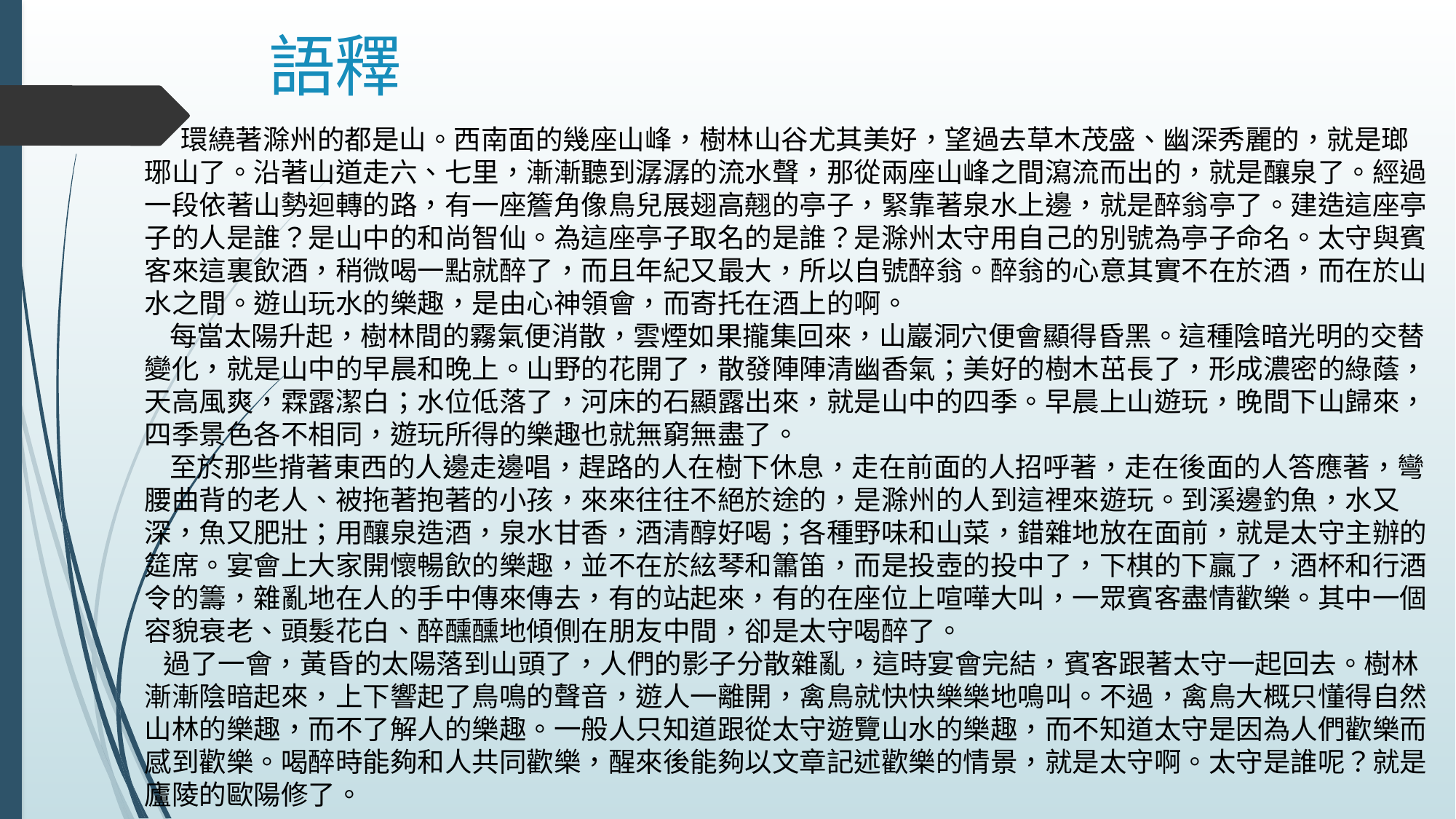

# 語釋
環繞著滁州的都是山。西南面的幾座山峰，樹林山谷尤其美好，望過去草木茂盛、幽深秀麗的，就是瑯琊山了。沿著山道走六、七里，漸漸聽到潺潺的流水聲，那從兩座山峰之間瀉流而出的，就是釀泉了。經過一段依著山勢迴轉的路，有一座簷角像鳥兒展翅高翹的亭子，緊靠著泉水上邊，就是醉翁亭了。建造這座亭子的人是誰？是山中的和尚智仙。為這座亭子取名的是誰？是滁州太守用自己的別號為亭子命名。太守與賓客來這裏飲酒，稍微喝一點就醉了，而且年紀又最大，所以自號醉翁。醉翁的心意其實不在於酒，而在於山水之間。遊山玩水的樂趣，是由心神領會，而寄托在酒上的啊。
   每當太陽升起，樹林間的霧氣便消散，雲煙如果攏集回來，山巖洞穴便會顯得昏黑。這種陰暗光明的交替變化，就是山中的早晨和晚上。山野的花開了，散發陣陣清幽香氣；美好的樹木茁長了，形成濃密的綠蔭，天高風爽，霖露潔白；水位低落了，河床的石顯露出來，就是山中的四季。早晨上山遊玩，晚間下山歸來，四季景色各不相同，遊玩所得的樂趣也就無窮無盡了。
   至於那些揹著東西的人邊走邊唱，趕路的人在樹下休息，走在前面的人招呼著，走在後面的人答應著，彎腰曲背的老人、被拖著抱著的小孩，來來往往不絕於途的，是滁州的人到這裡來遊玩。到溪邊釣魚，水又深，魚又肥壯；用釀泉造酒，泉水甘香，酒清醇好喝；各種野味和山菜，錯雜地放在面前，就是太守主辦的筵席。宴會上大家開懷暢飲的樂趣，並不在於絃琴和簫笛，而是投壺的投中了，下棋的下贏了，酒杯和行酒令的籌，雜亂地在人的手中傳來傳去，有的站起來，有的在座位上喧嘩大叫，一眾賓客盡情歡樂。其中一個容貌衰老、頭髮花白、醉醺醺地傾側在朋友中間，卻是太守喝醉了。
  過了一會，黃昏的太陽落到山頭了，人們的影子分散雜亂，這時宴會完結，賓客跟著太守一起回去。樹林漸漸陰暗起來，上下響起了鳥鳴的聲音，遊人一離開，禽鳥就快快樂樂地鳴叫。不過，禽鳥大概只懂得自然山林的樂趣，而不了解人的樂趣。一般人只知道跟從太守遊覽山水的樂趣，而不知道太守是因為人們歡樂而感到歡樂。喝醉時能夠和人共同歡樂，醒來後能夠以文章記述歡樂的情景，就是太守啊。太守是誰呢？就是廬陵的歐陽修了。